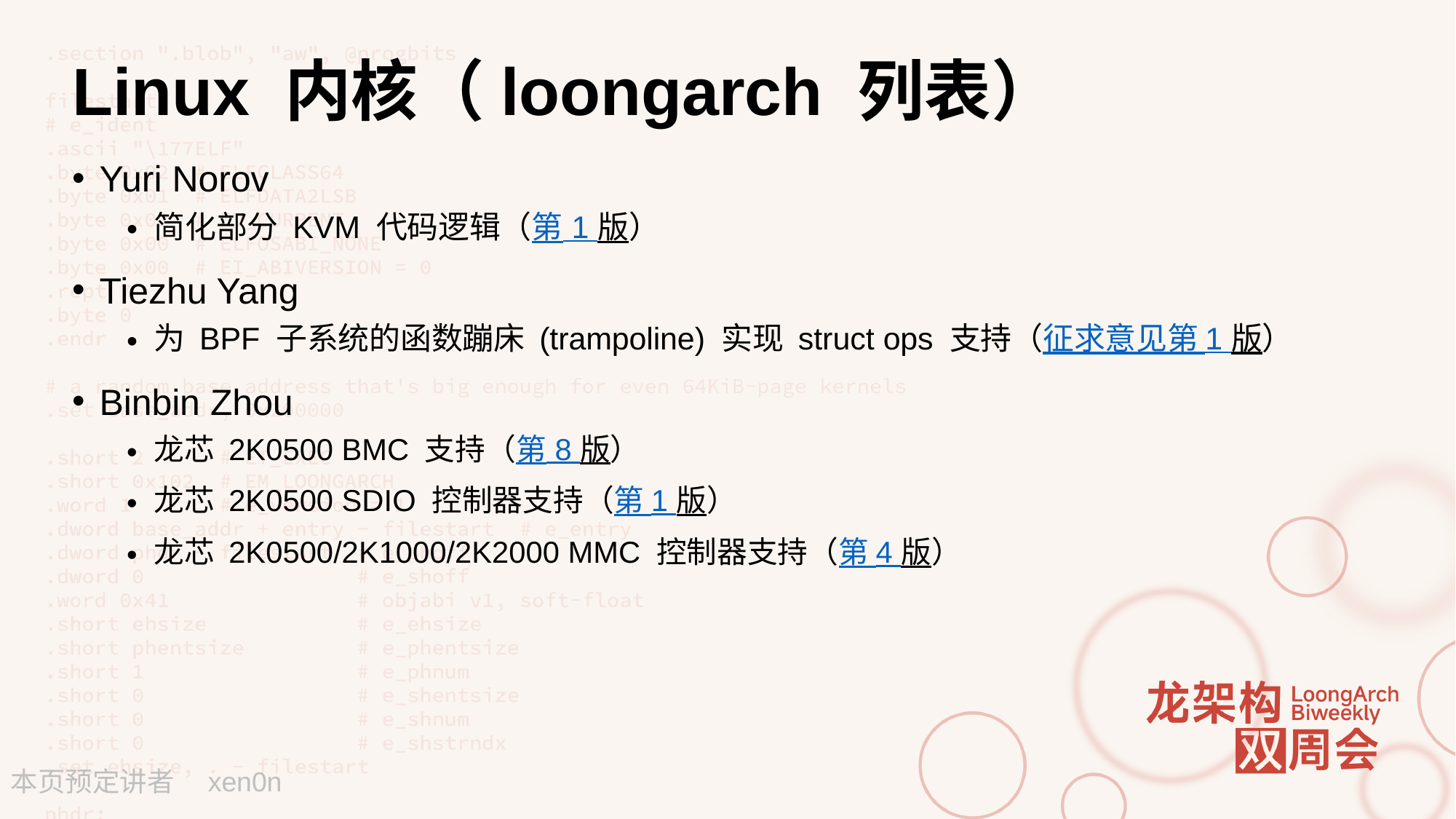

# Linux 内核（loongarch 列表）
Yuri Norov
简化部分 KVM 代码逻辑（第 1 版）
Tiezhu Yang
为 BPF 子系统的函数蹦床 (trampoline) 实现 struct ops 支持（征求意见第 1 版）
Binbin Zhou
龙芯 2K0500 BMC 支持（第 8 版）
龙芯 2K0500 SDIO 控制器支持（第 1 版）
龙芯 2K0500/2K1000/2K2000 MMC 控制器支持（第 4 版）
xen0n